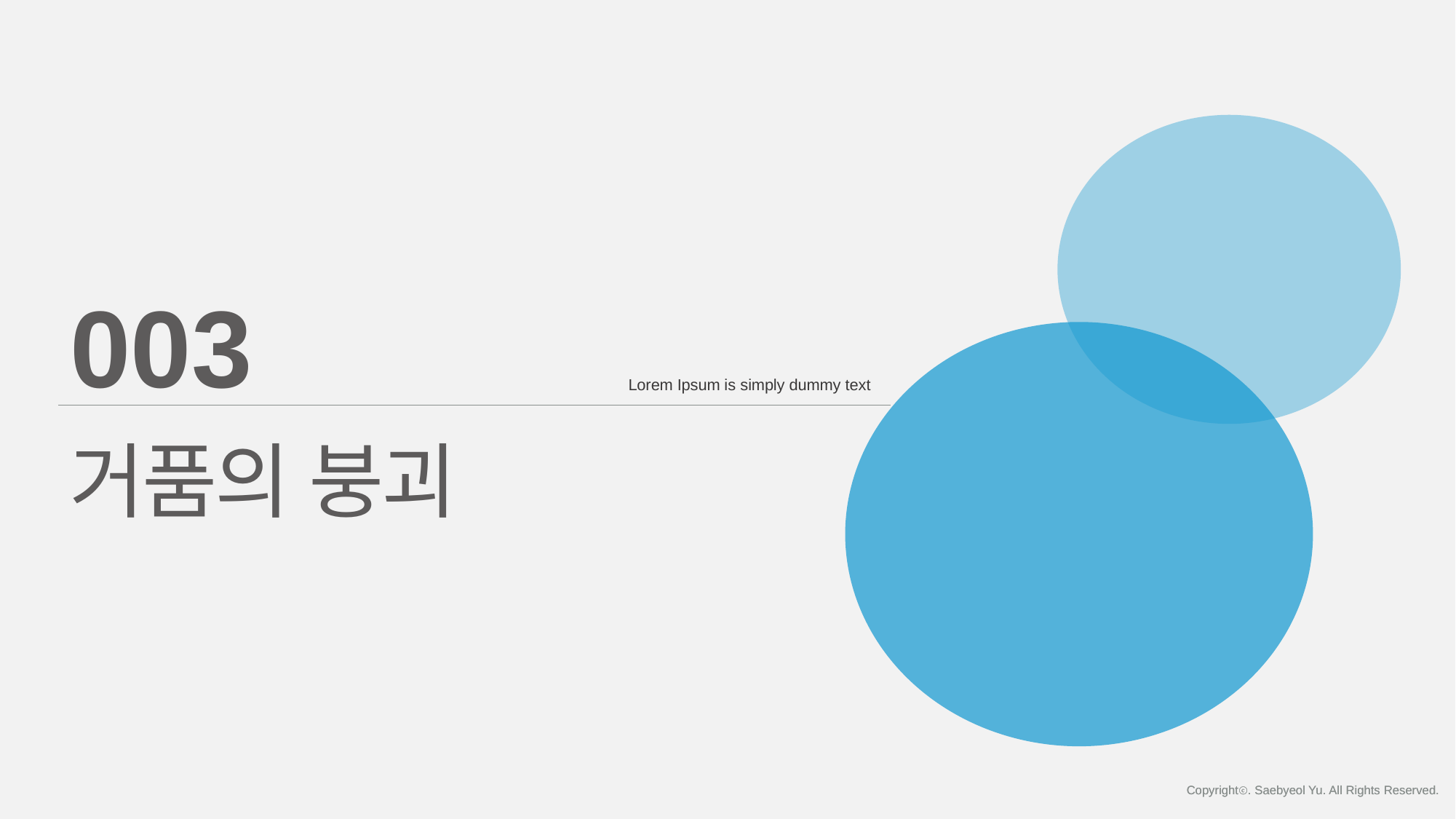

003

Lorem Ipsum is simply dummy text
거품의 붕괴
Copyrightⓒ. Saebyeol Yu. All Rights Reserved.